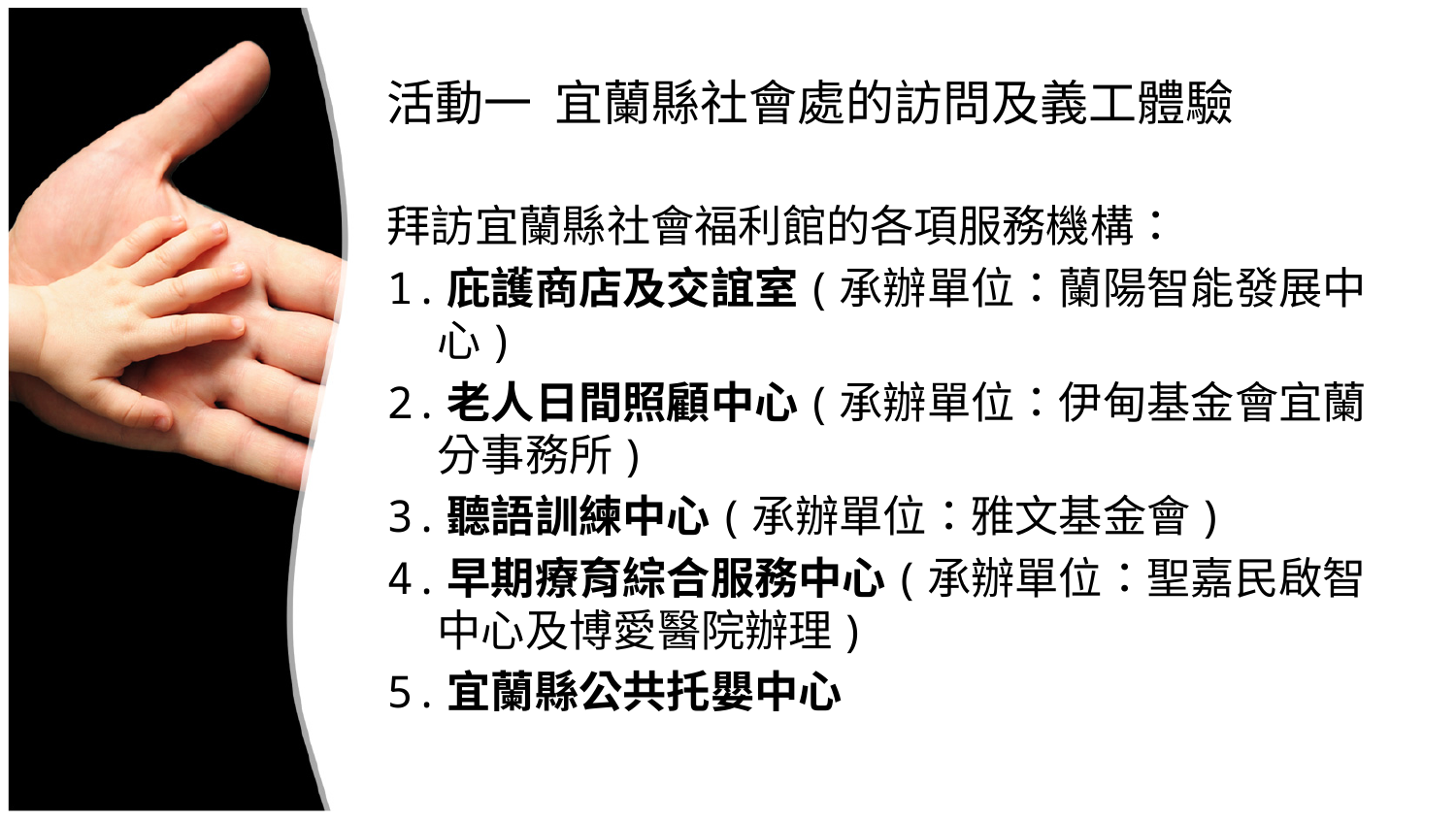

# 活動一  宜蘭縣社會處的訪問及義工體驗
拜訪宜蘭縣社會福利館的各項服務機構：
1.庇護商店及交誼室(承辦單位：蘭陽智能發展中心)
2.老人日間照顧中心(承辦單位：伊甸基金會宜蘭分事務所)
3.聽語訓練中心(承辦單位：雅文基金會)
4.早期療育綜合服務中心(承辦單位：聖嘉民啟智中心及博愛醫院辦理)
5.宜蘭縣公共托嬰中心